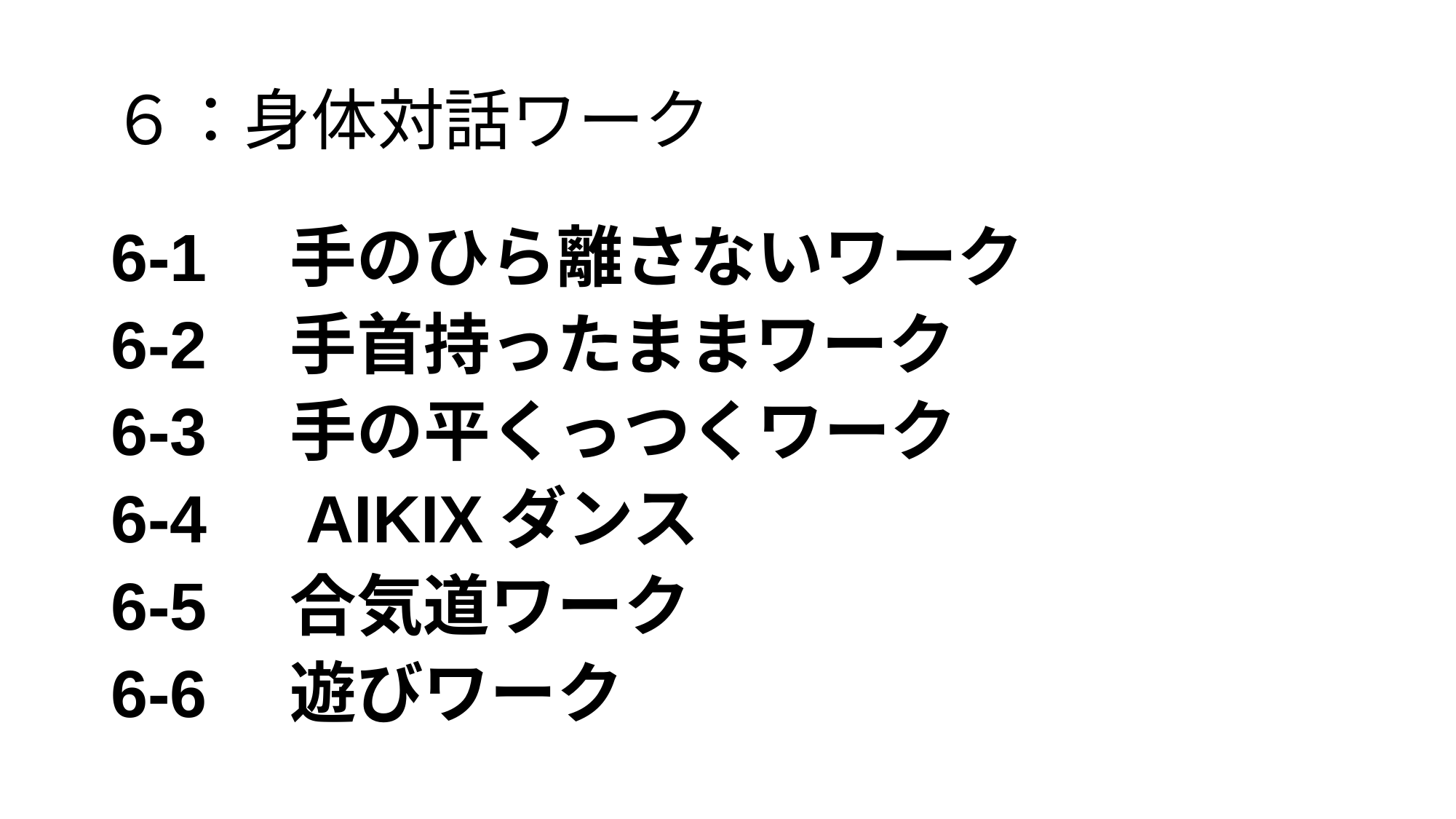

# ６：身体対話ワーク
6-1　手のひら離さないワーク
6-2　手首持ったままワーク
6-3　手の平くっつくワーク
6-4　AIKIXダンス
6-5　合気道ワーク
6-6　遊びワーク